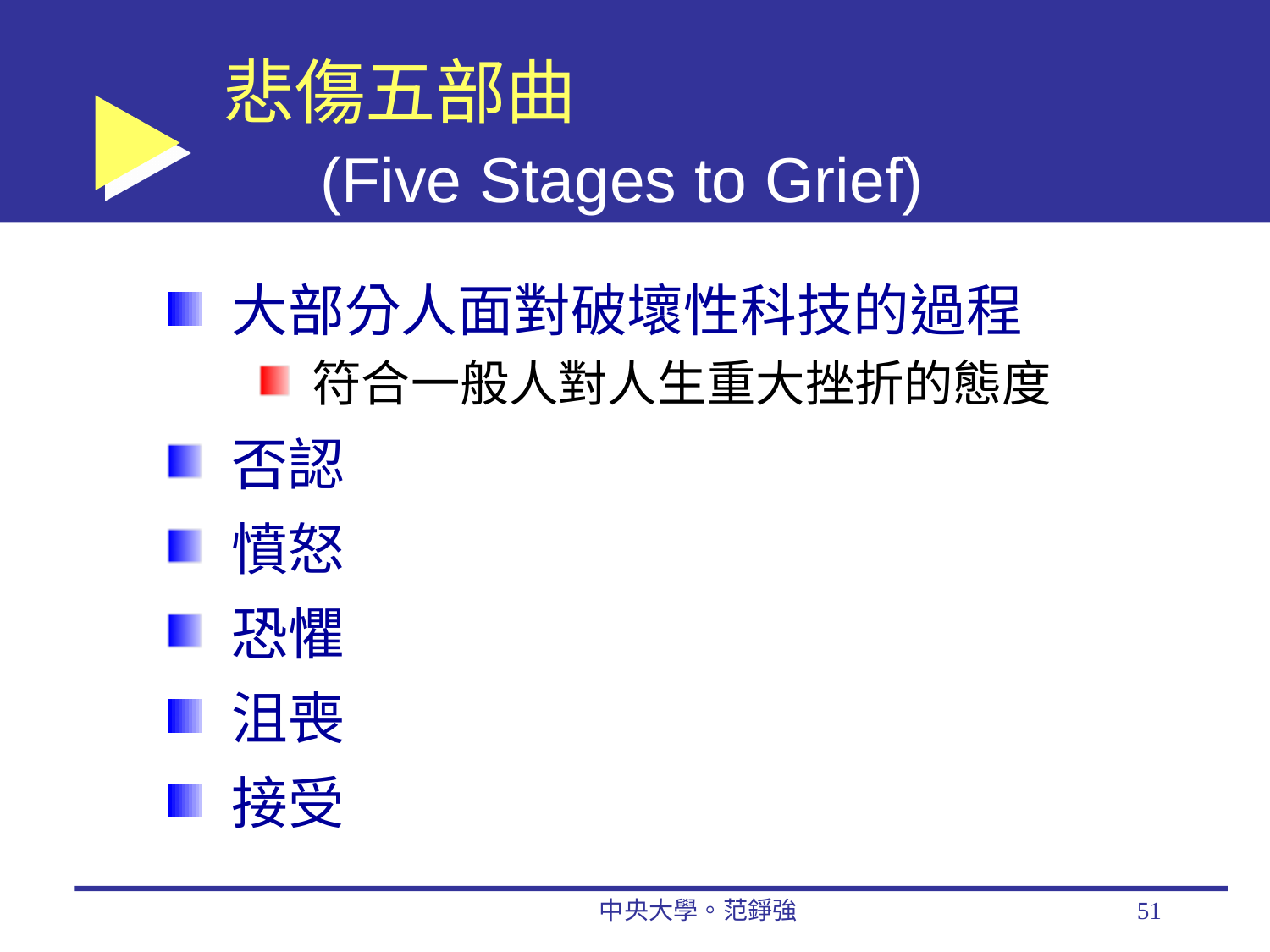

# 悲傷五部曲 (Five Stages to Grief)
大部分人面對破壞性科技的過程
符合一般人對人生重大挫折的態度
否認
憤怒
恐懼
沮喪
接受
中央大學。范錚強
51